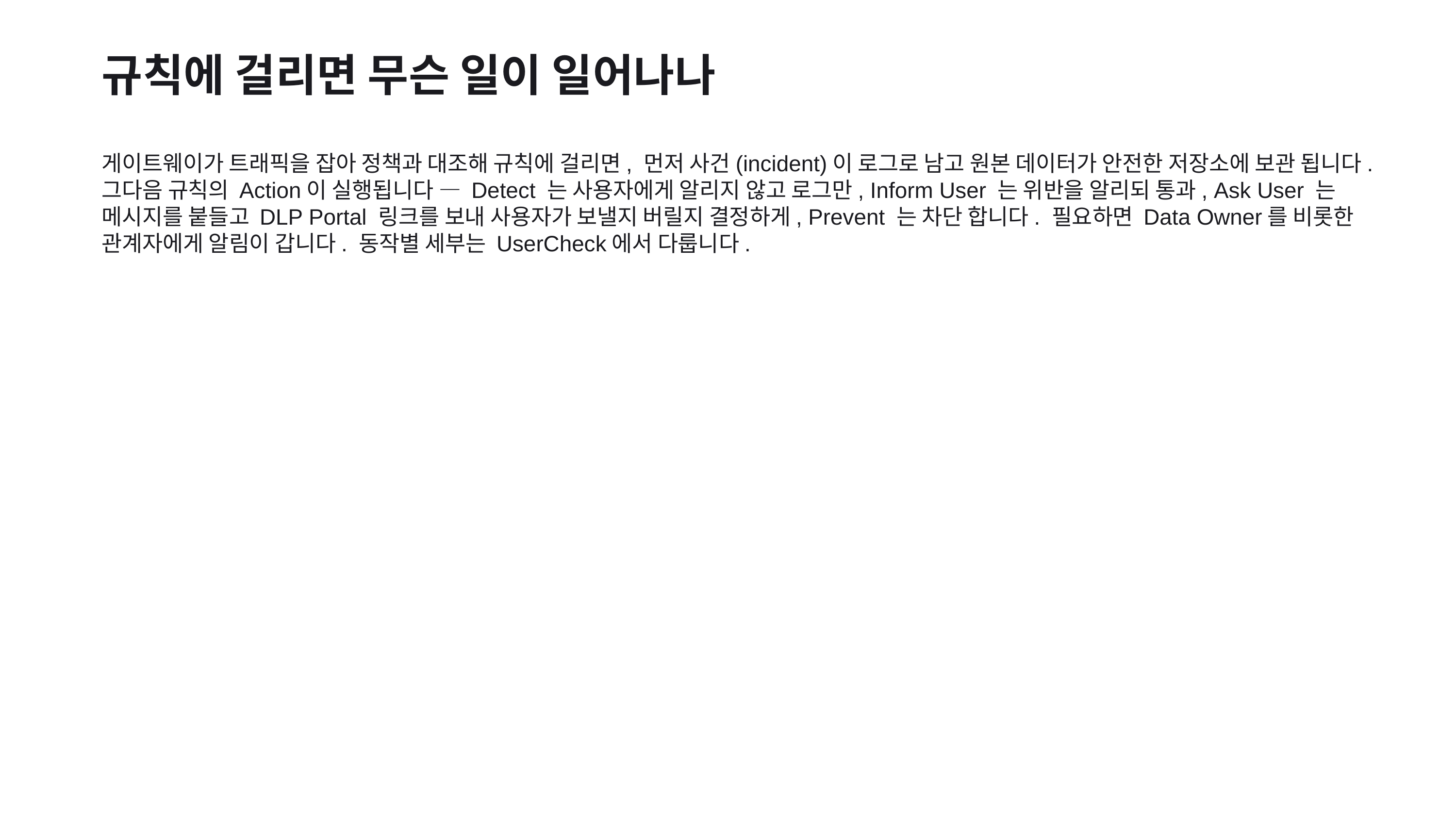

규칙에 걸리면 무슨 일이 일어나나
게이트웨이가 트래픽을 잡아 정책과 대조해 규칙에 걸리면, 먼저 사건(incident)이 로그로 남고 원본 데이터가 안전한 저장소에 보관 됩니다. 그다음 규칙의 Action이 실행됩니다 — Detect 는 사용자에게 알리지 않고 로그만, Inform User 는 위반을 알리되 통과, Ask User 는 메시지를 붙들고 DLP Portal 링크를 보내 사용자가 보낼지 버릴지 결정하게, Prevent 는 차단 합니다. 필요하면 Data Owner를 비롯한 관계자에게 알림이 갑니다. 동작별 세부는 UserCheck에서 다룹니다.